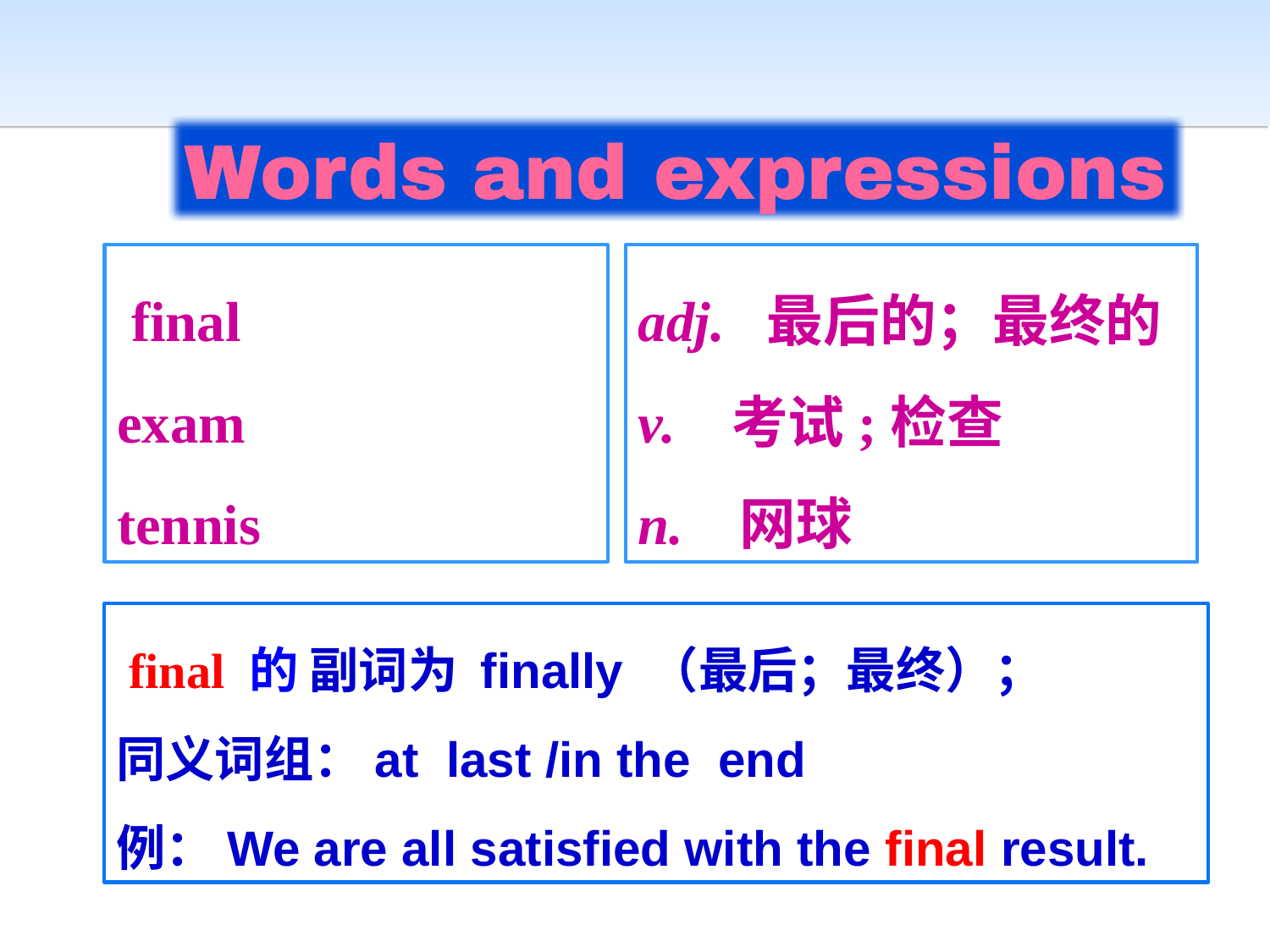

Words and expressions

 final
exam
tennis
adj.  最后的；最终的
v.   考试;检查
n.   网球
 final 的 副词为 finally （最后；最终）；
同义词组：at  last /in the  end
例：We are all satisfied with the final result.